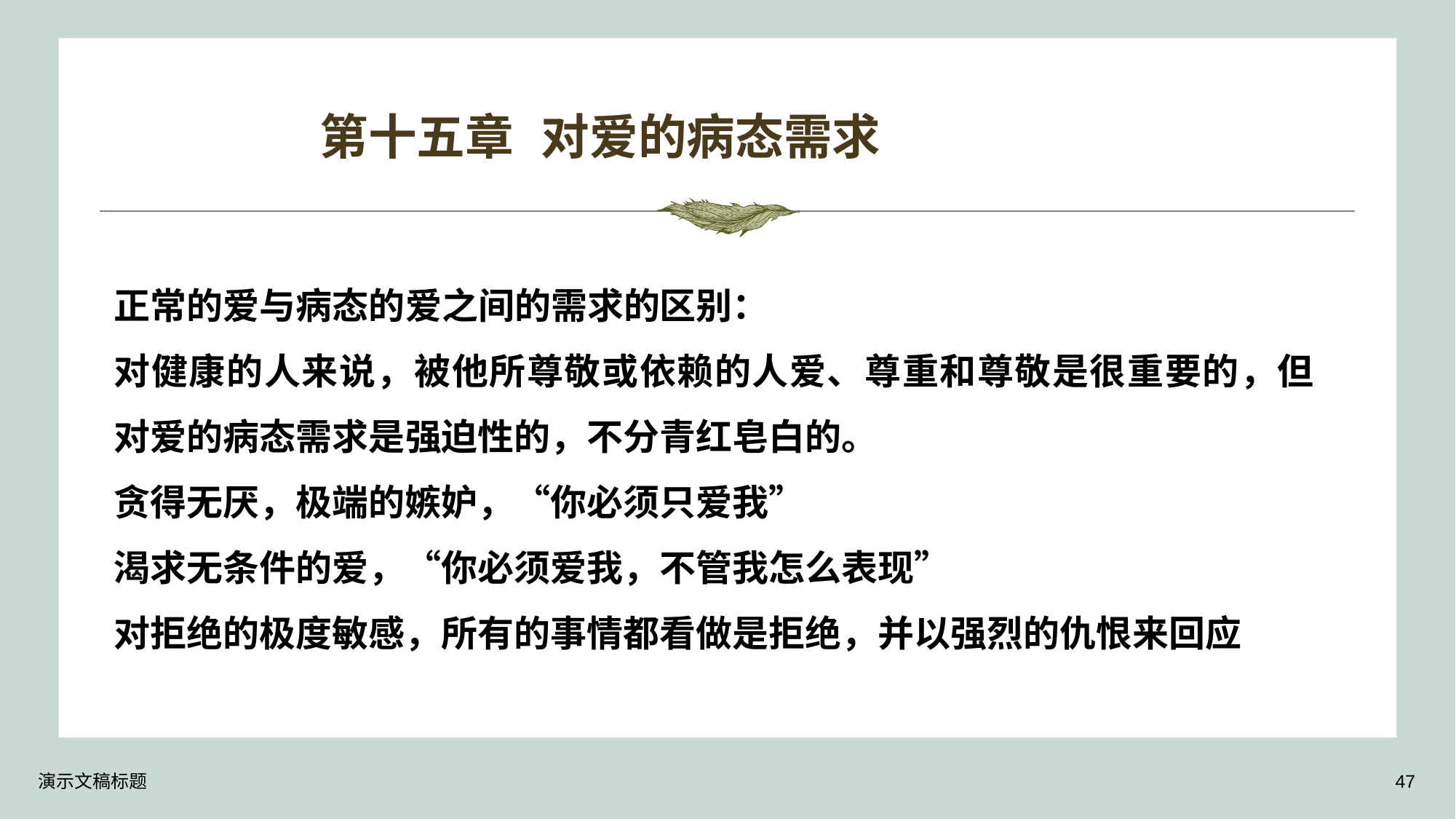

# 第十五章  对爱的病态需求
正常的爱与病态的爱之间的需求的区别：
对健康的人来说，被他所尊敬或依赖的人爱、尊重和尊敬是很重要的，但对爱的病态需求是强迫性的，不分青红皂白的。
贪得无厌，极端的嫉妒，“你必须只爱我”
渴求无条件的爱，“你必须爱我，不管我怎么表现”
对拒绝的极度敏感，所有的事情都看做是拒绝，并以强烈的仇恨来回应

演示文稿标题
47